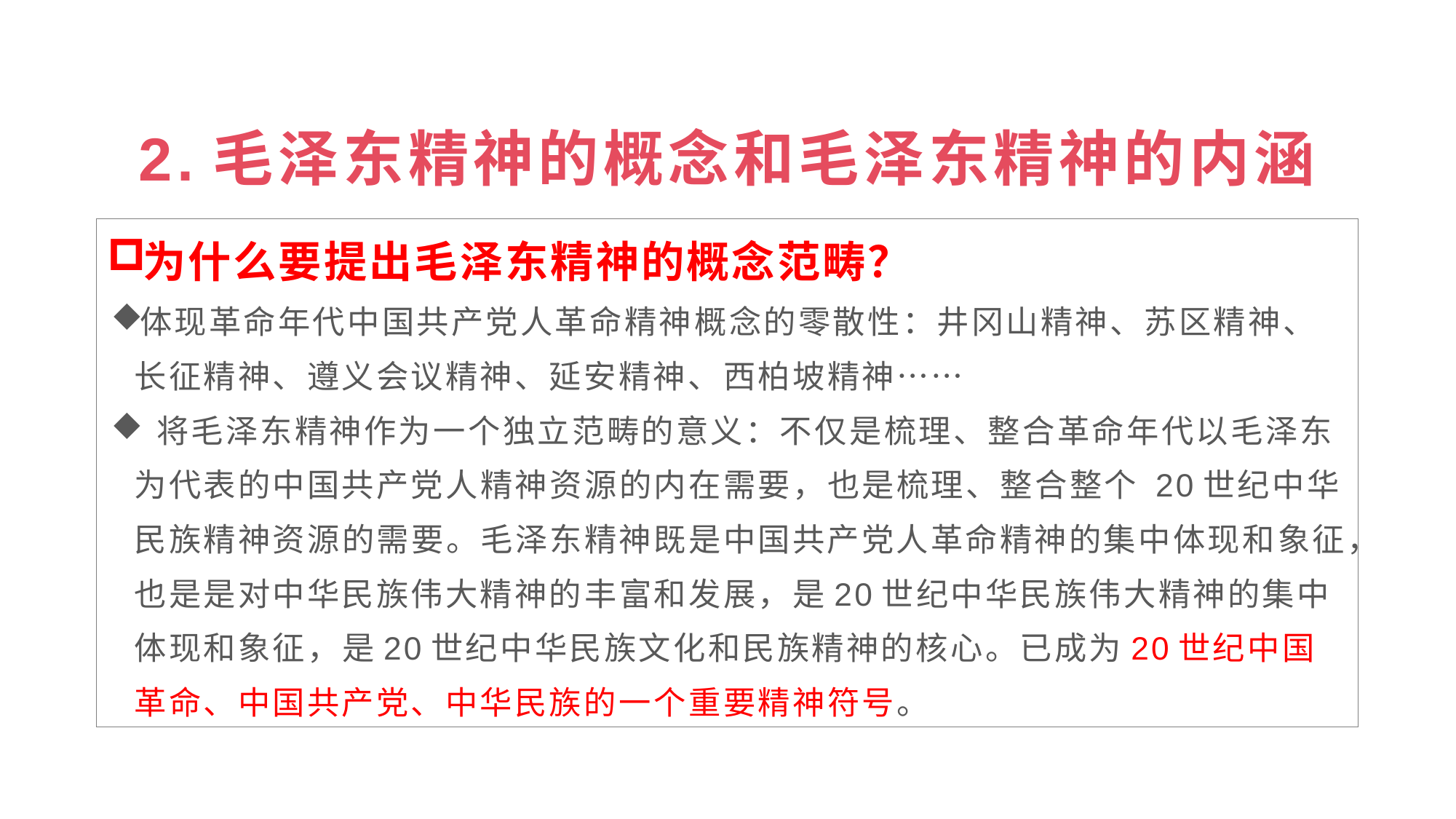

# 2.毛泽东精神的概念和毛泽东精神的内涵
为什么要提出毛泽东精神的概念范畴？
体现革命年代中国共产党人革命精神概念的零散性：井冈山精神、苏区精神、长征精神、遵义会议精神、延安精神、西柏坡精神……
 将毛泽东精神作为一个独立范畴的意义：不仅是梳理、整合革命年代以毛泽东为代表的中国共产党人精神资源的内在需要，也是梳理、整合整个 20世纪中华民族精神资源的需要。毛泽东精神既是中国共产党人革命精神的集中体现和象征，也是是对中华民族伟大精神的丰富和发展，是20世纪中华民族伟大精神的集中体现和象征，是20世纪中华民族文化和民族精神的核心。已成为20世纪中国革命、中国共产党、中华民族的一个重要精神符号。